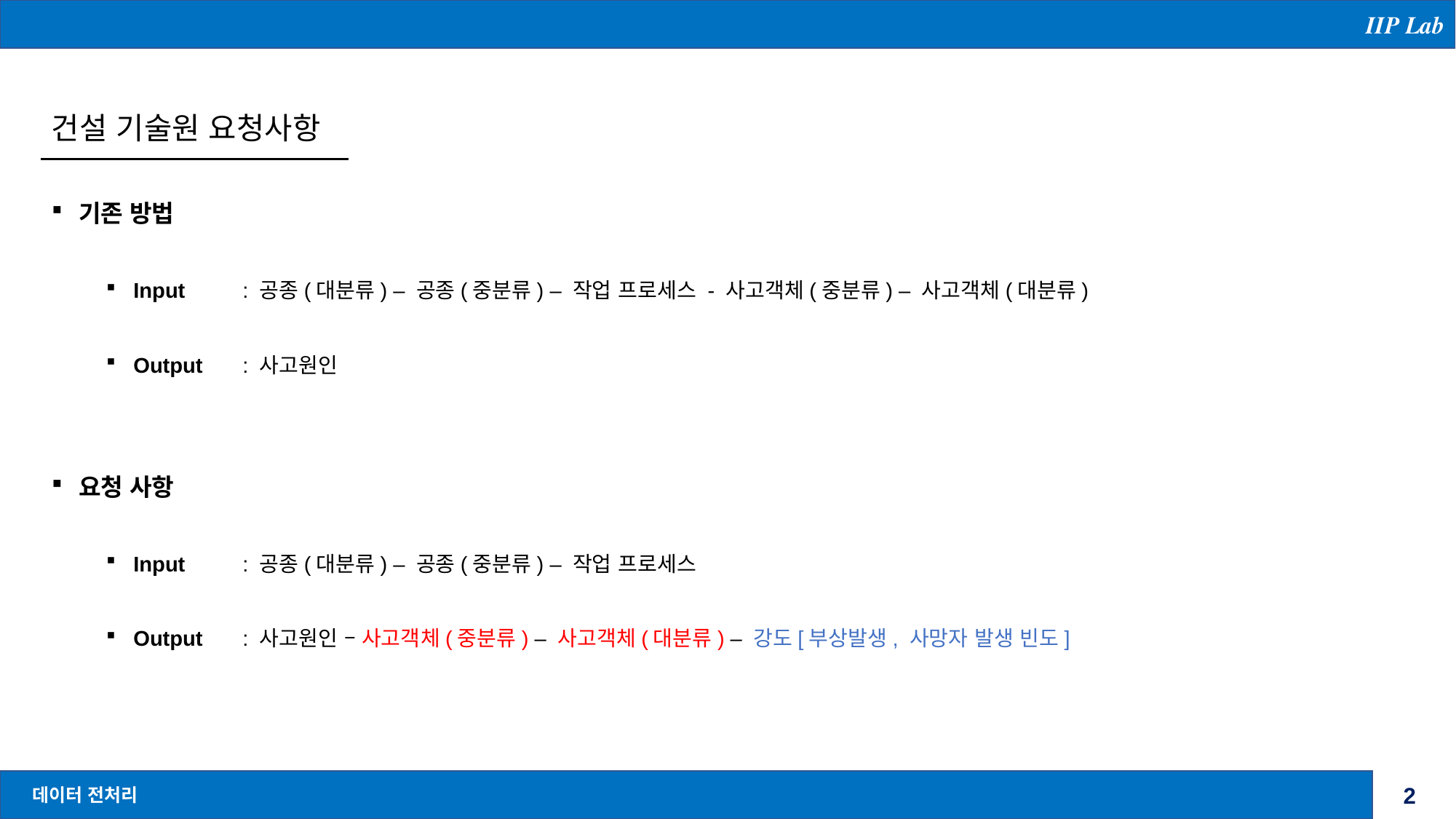

# 건설 기술원 요청사항
기존 방법

Input	: 공종(대분류) – 공종(중분류) – 작업 프로세스 - 사고객체(중분류) – 사고객체(대분류)

Output	: 사고원인

요청 사항

Input	: 공종(대분류) – 공종(중분류) – 작업 프로세스

Output	: 사고원인 – 사고객체(중분류) – 사고객체(대분류) – 강도[부상발생, 사망자 발생 빈도]
데이터 전처리